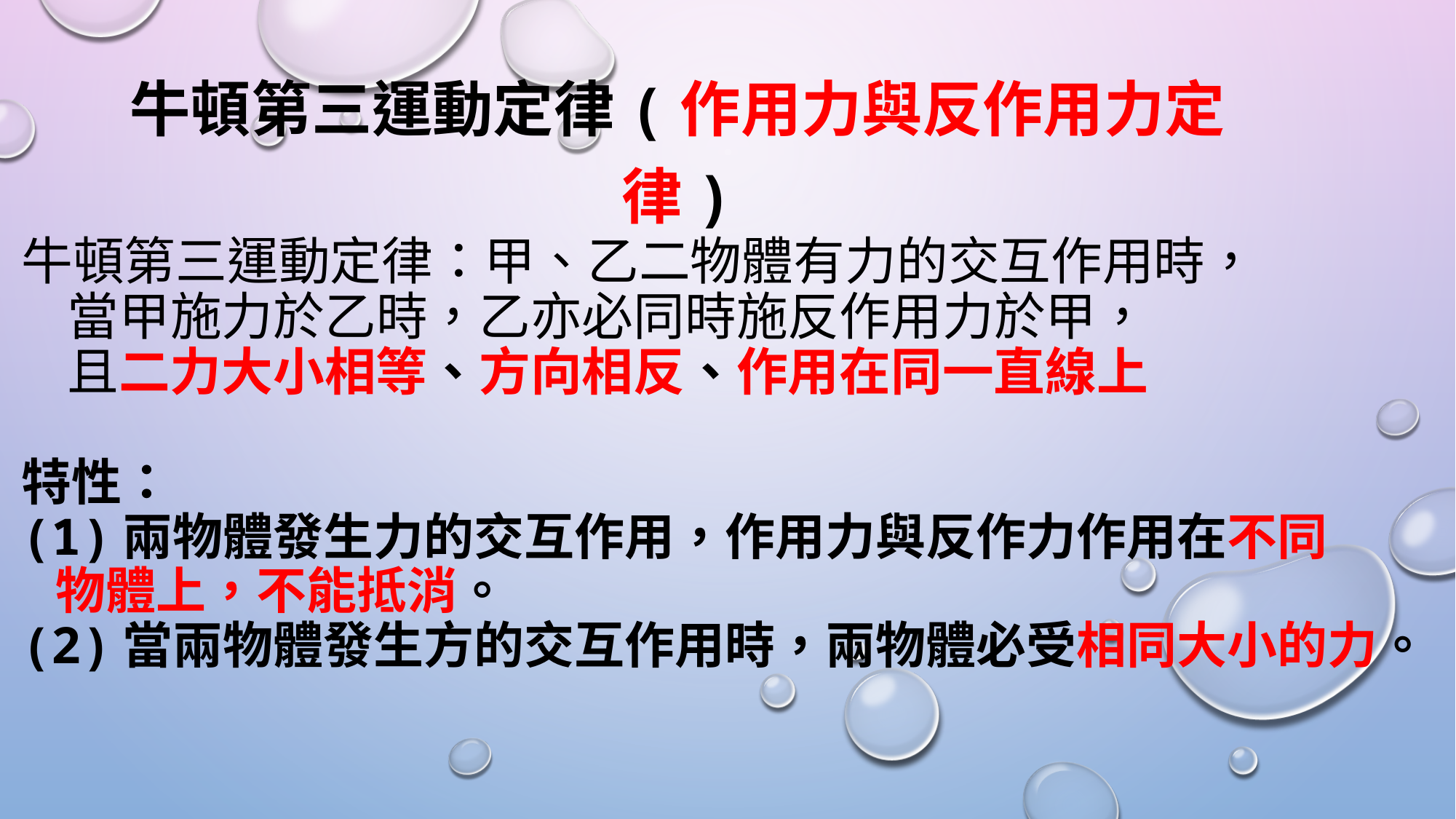

牛頓第三運動定律(作用力與反作用力定律)
# 牛頓第三運動定律：甲、乙二物體有力的交互作用時， 當甲施力於乙時，乙亦必同時施反作用力於甲， 且二力大小相等、方向相反、作用在同一直線上 特性： (1)兩物體發生力的交互作用，作用力與反作力作用在不同 物體上，不能抵消。 (2)當兩物體發生方的交互作用時，兩物體必受相同大小的力。